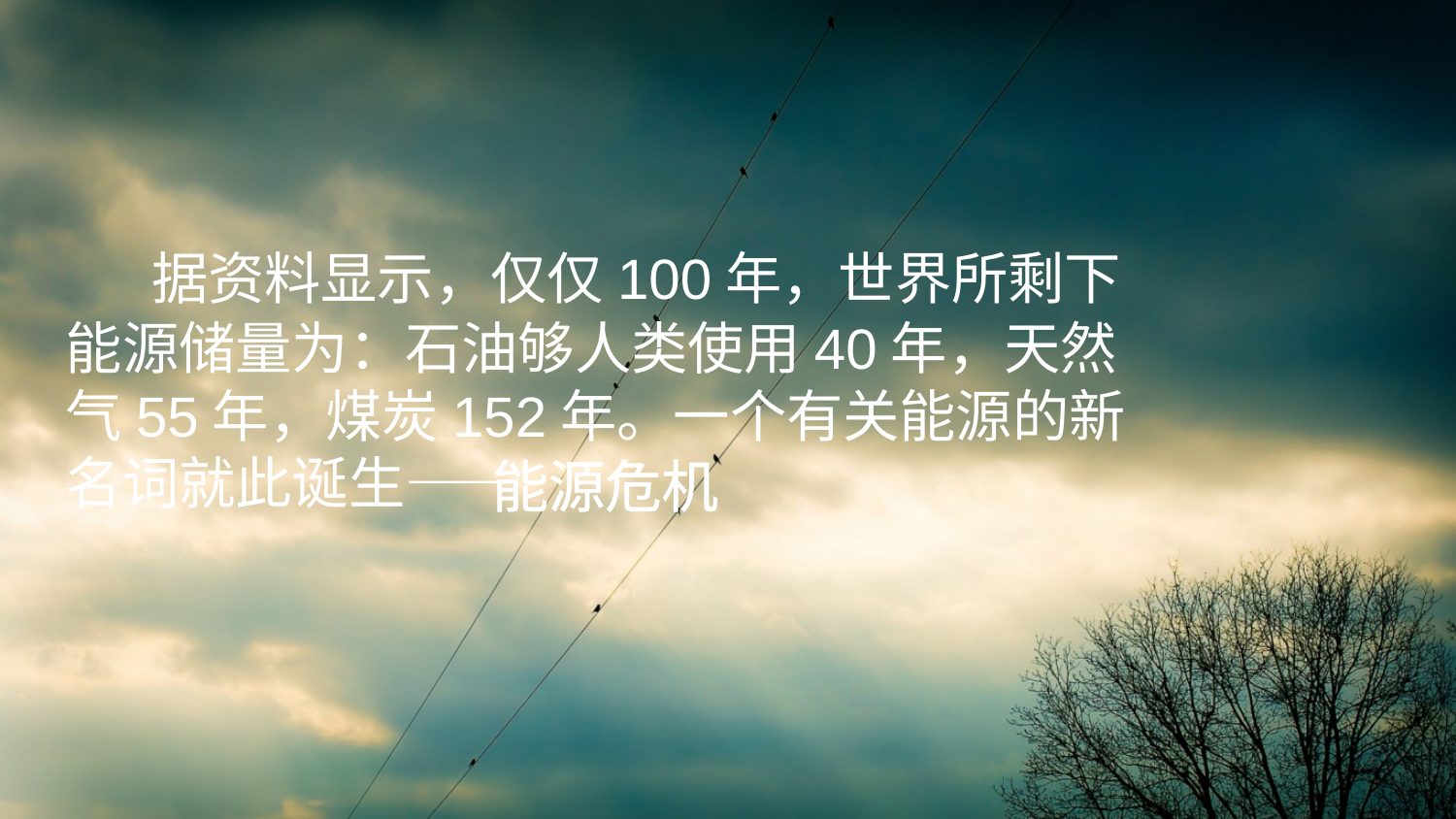

据资料显示，仅仅100年，世界所剩下能源储量为：石油够人类使用40年，天然气55年，煤炭152年。一个有关能源的新名词就此诞生——
能源危机